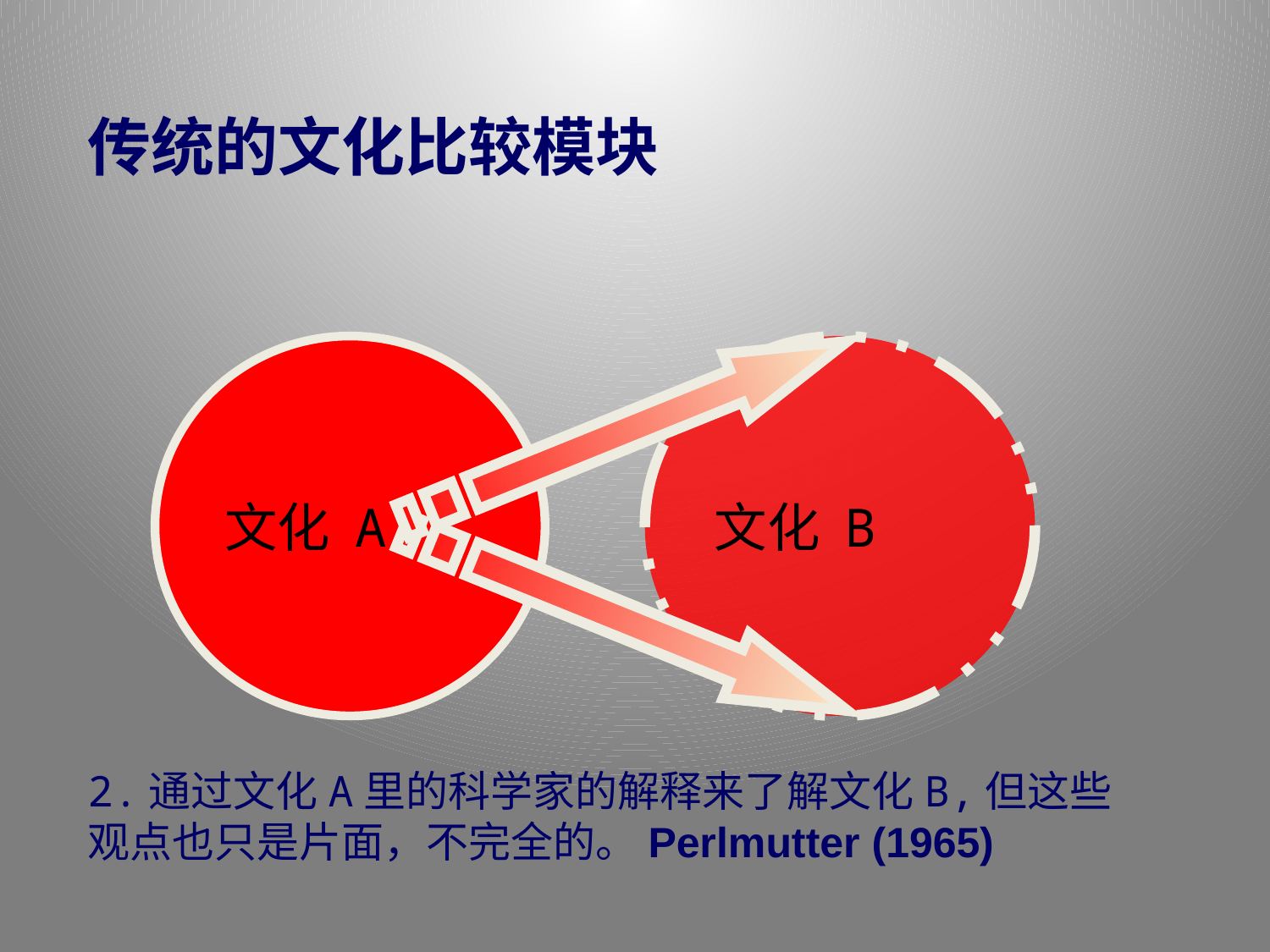

传统的文化比较模块
文化 A
文化 B

2.通过文化A里的科学家的解释来了解文化B,但这些观点也只是片面，不完全的。Perlmutter (1965)